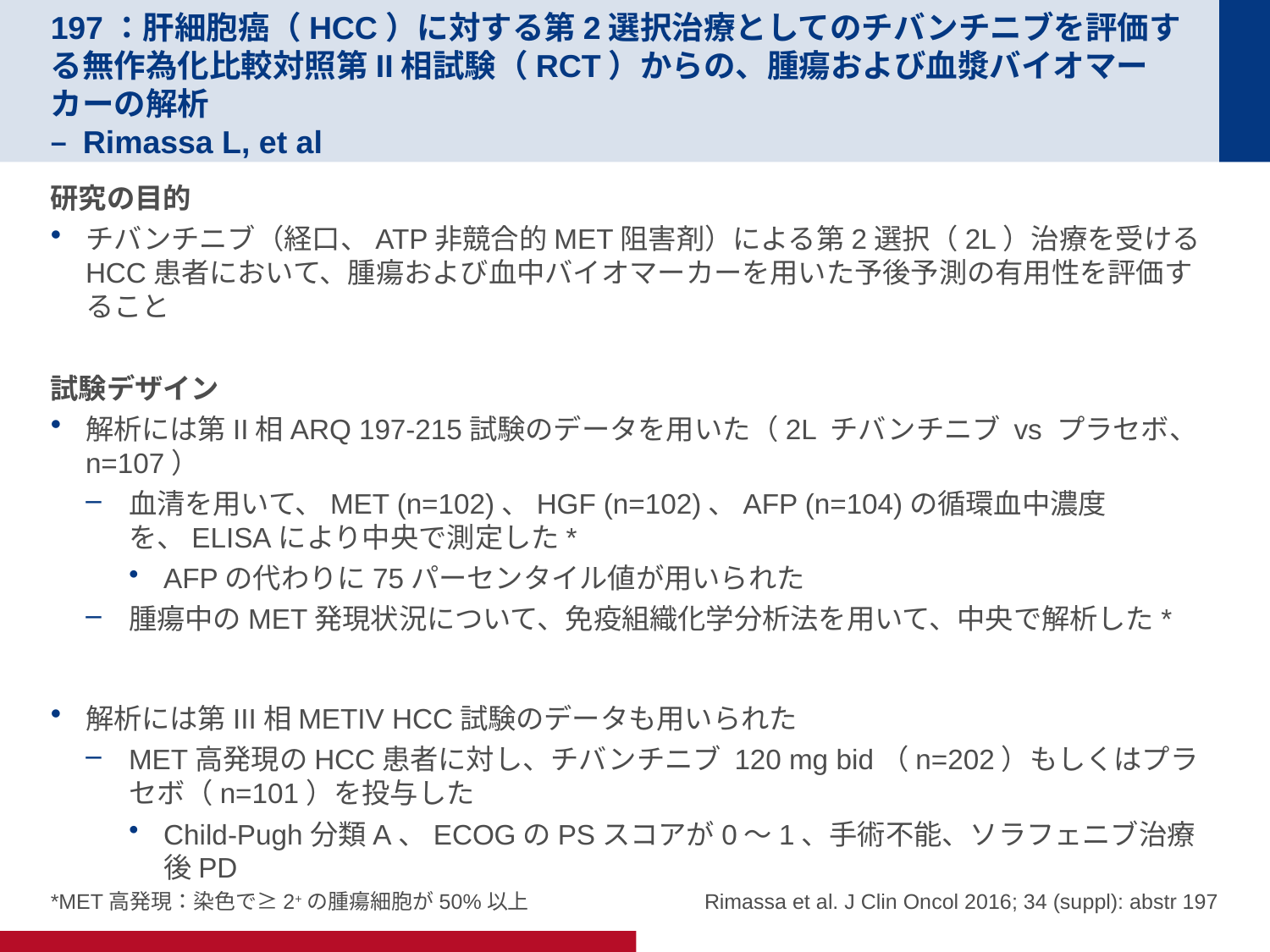

# 197：肝細胞癌（HCC）に対する第2選択治療としてのチバンチニブを評価する無作為化比較対照第II相試験（RCT）からの、腫瘍および血漿バイオマーカーの解析 – Rimassa L, et al
研究の目的
チバンチニブ（経口、ATP非競合的MET阻害剤）による第2選択（2L）治療を受けるHCC患者において、腫瘍および血中バイオマーカーを用いた予後予測の有用性を評価すること

試験デザイン
解析には第II相ARQ 197-215試験のデータを用いた（2L チバンチニブ vs プラセボ、n=107）
血清を用いて、MET (n=102)、HGF (n=102)、AFP (n=104)の循環血中濃度を、ELISAにより中央で測定した*
AFPの代わりに75パーセンタイル値が用いられた
腫瘍中のMET発現状況について、免疫組織化学分析法を用いて、中央で解析した*

解析には第III相METIV HCC試験のデータも用いられた
MET高発現のHCC患者に対し、チバンチニブ 120 mg bid（n=202）もしくはプラセボ（n=101）を投与した
Child-Pugh分類A、ECOGのPSスコアが0～1、手術不能、ソラフェニブ治療後PD

*MET高発現：染色で≥2+の腫瘍細胞が50%以上
Rimassa et al. J Clin Oncol 2016; 34 (suppl): abstr 197